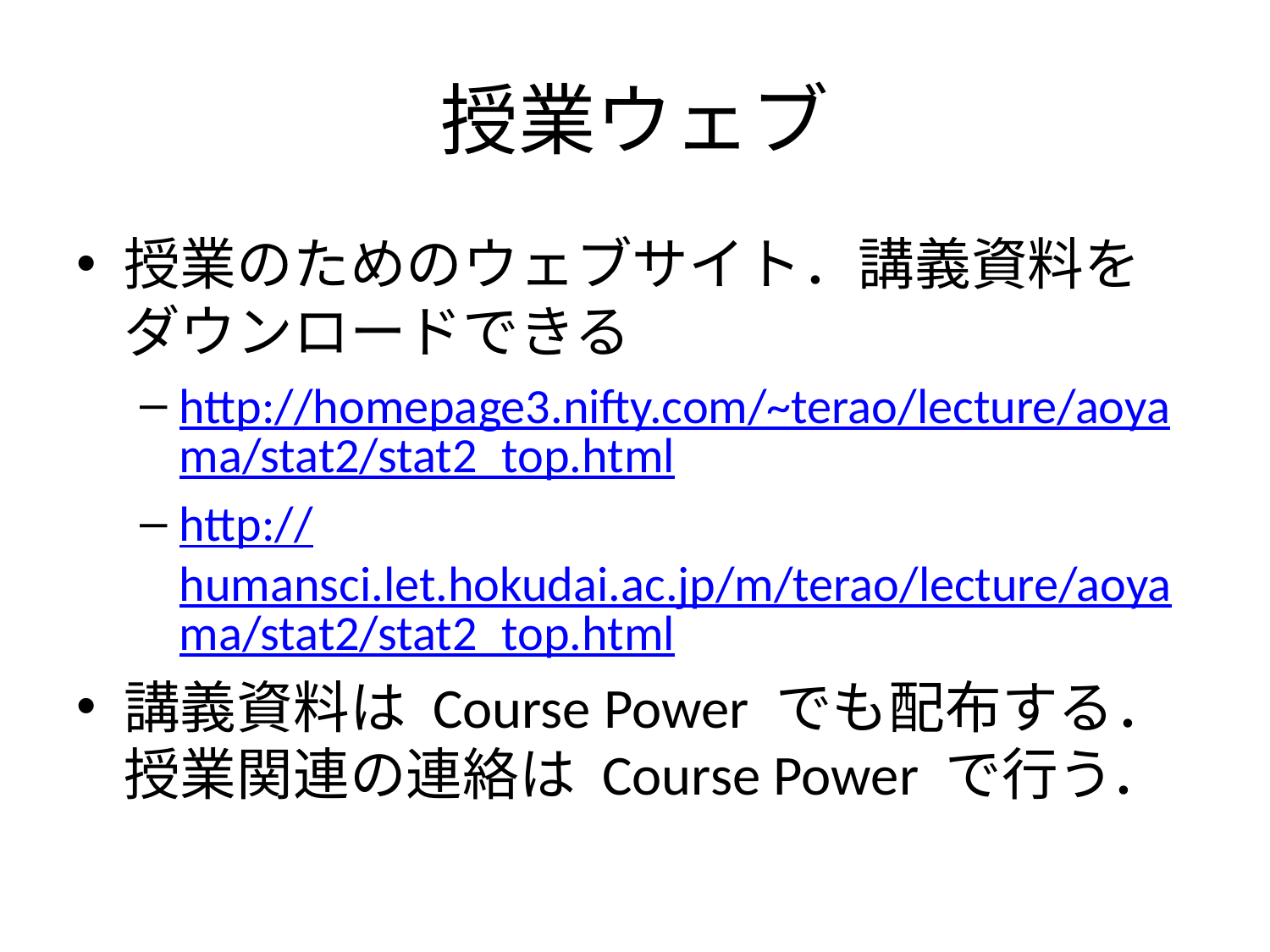

# 授業ウェブ
授業のためのウェブサイト．講義資料をダウンロードできる
http://homepage3.nifty.com/~terao/lecture/aoyama/stat2/stat2_top.html
http://humansci.let.hokudai.ac.jp/m/terao/lecture/aoyama/stat2/stat2_top.html
講義資料は Course Power でも配布する．授業関連の連絡は Course Power で行う．